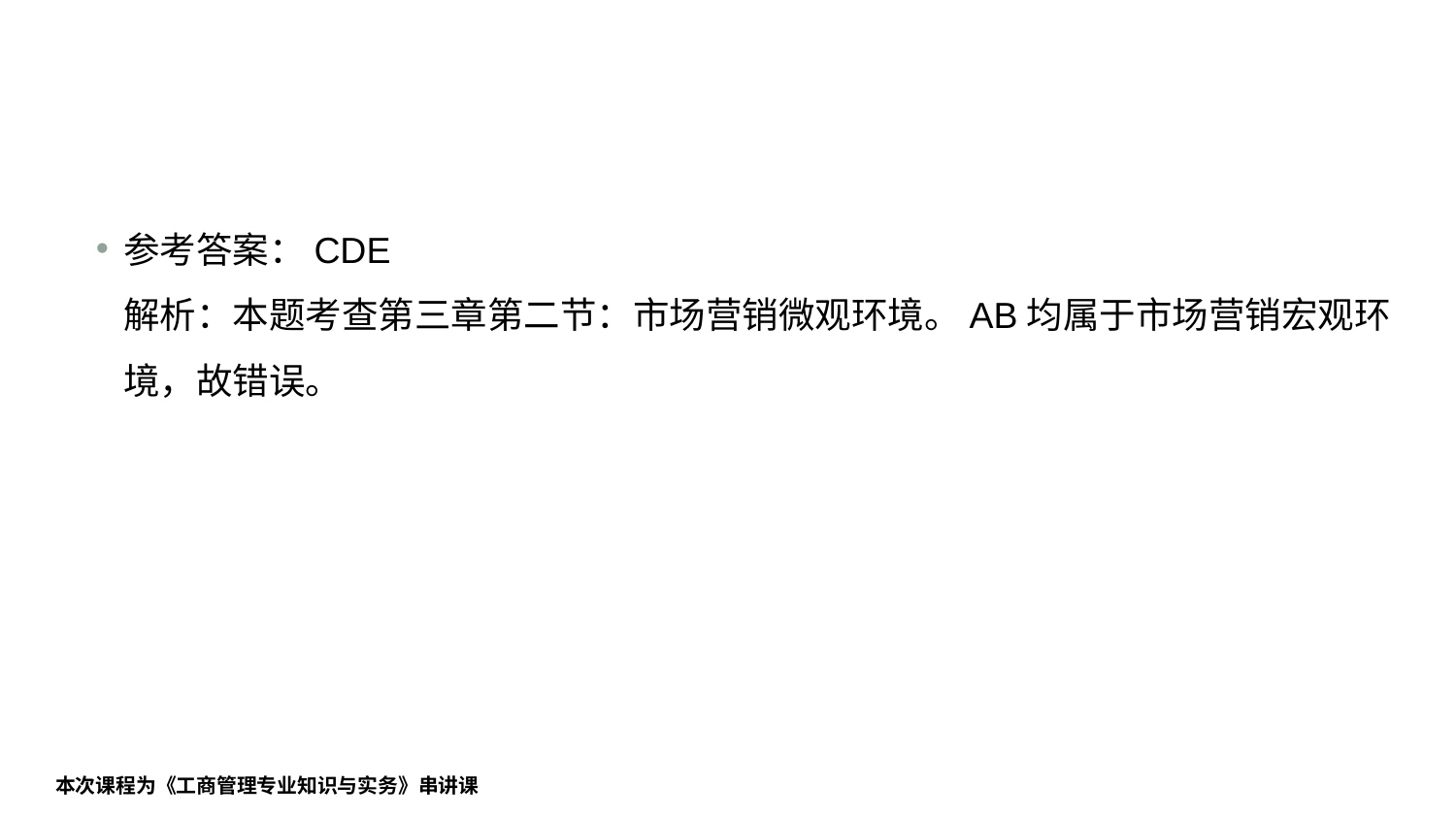

#

参考答案：CDE
解析：本题考查第三章第二节：市场营销微观环境。AB均属于市场营销宏观环境，故错误。